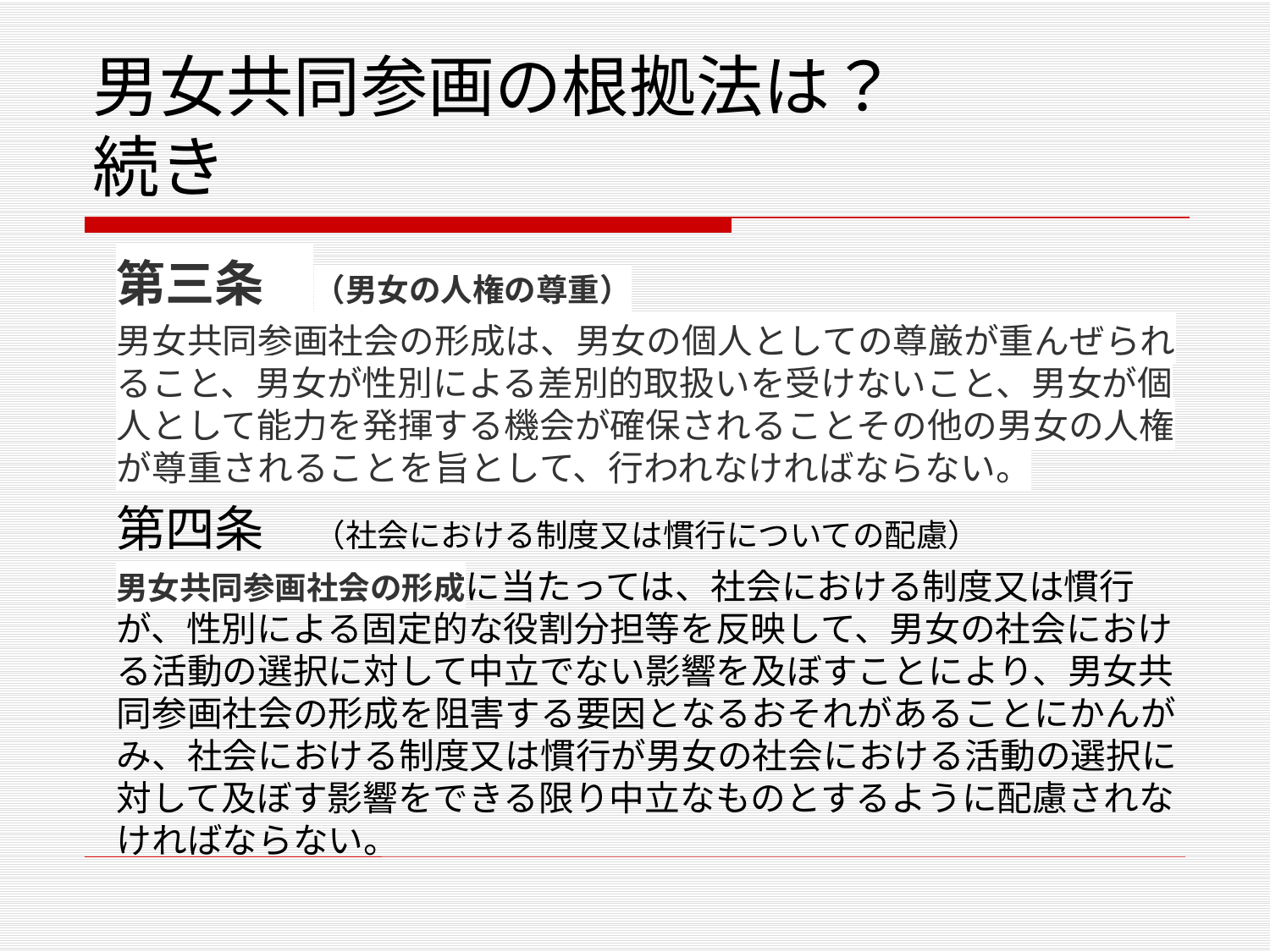

# 男女共同参画の根拠法は？ 続き
第三条　（男女の人権の尊重）
男女共同参画社会の形成は、男女の個人としての尊厳が重んぜられること、男女が性別による差別的取扱いを受けないこと、男女が個人として能力を発揮する機会が確保されることその他の男女の人権が尊重されることを旨として、行われなければならない。
第四条　（社会における制度又は慣行についての配慮）
男女共同参画社会の形成に当たっては、社会における制度又は慣行が、性別による固定的な役割分担等を反映して、男女の社会における活動の選択に対して中立でない影響を及ぼすことにより、男女共同参画社会の形成を阻害する要因となるおそれがあることにかんがみ、社会における制度又は慣行が男女の社会における活動の選択に対して及ぼす影響をできる限り中立なものとするように配慮されなければならない。